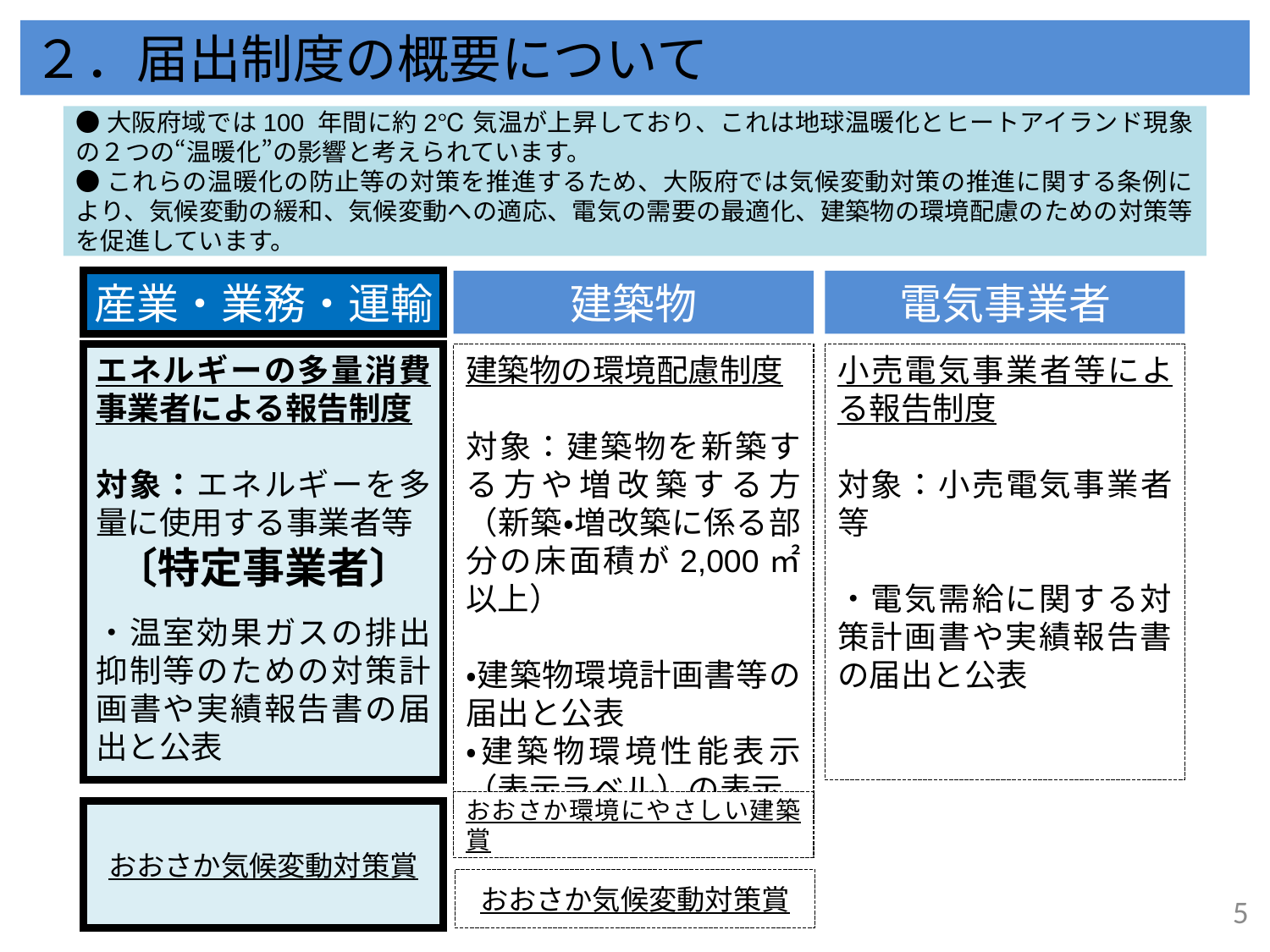

２．届出制度の概要について
●大阪府域では100 年間に約2℃気温が上昇しており、これは地球温暖化とヒートアイランド現象の２つの“温暖化”の影響と考えられています。
●これらの温暖化の防止等の対策を推進するため、大阪府では気候変動対策の推進に関する条例により、気候変動の緩和、気候変動への適応、電気の需要の最適化、建築物の環境配慮のための対策等を促進しています。
産業・業務・運輸
建築物
電気事業者
エネルギーの多量消費事業者による報告制度

対象：エネルギーを多量に使用する事業者等
〔特定事業者〕

・温室効果ガスの排出抑制等のための対策計画書や実績報告書の届出と公表
建築物の環境配慮制度

対象：建築物を新築する方や増改築する方（新築・増改築に係る部分の床面積が2,000㎡以上）

・建築物環境計画書等の届出と公表
・建築物環境性能表示（表示ラベル）の表示
小売電気事業者等による報告制度

対象：小売電気事業者等

・電気需給に関する対策計画書や実績報告書の届出と公表
おおさか環境にやさしい建築賞
おおさか気候変動対策賞
おおさか気候変動対策賞
5